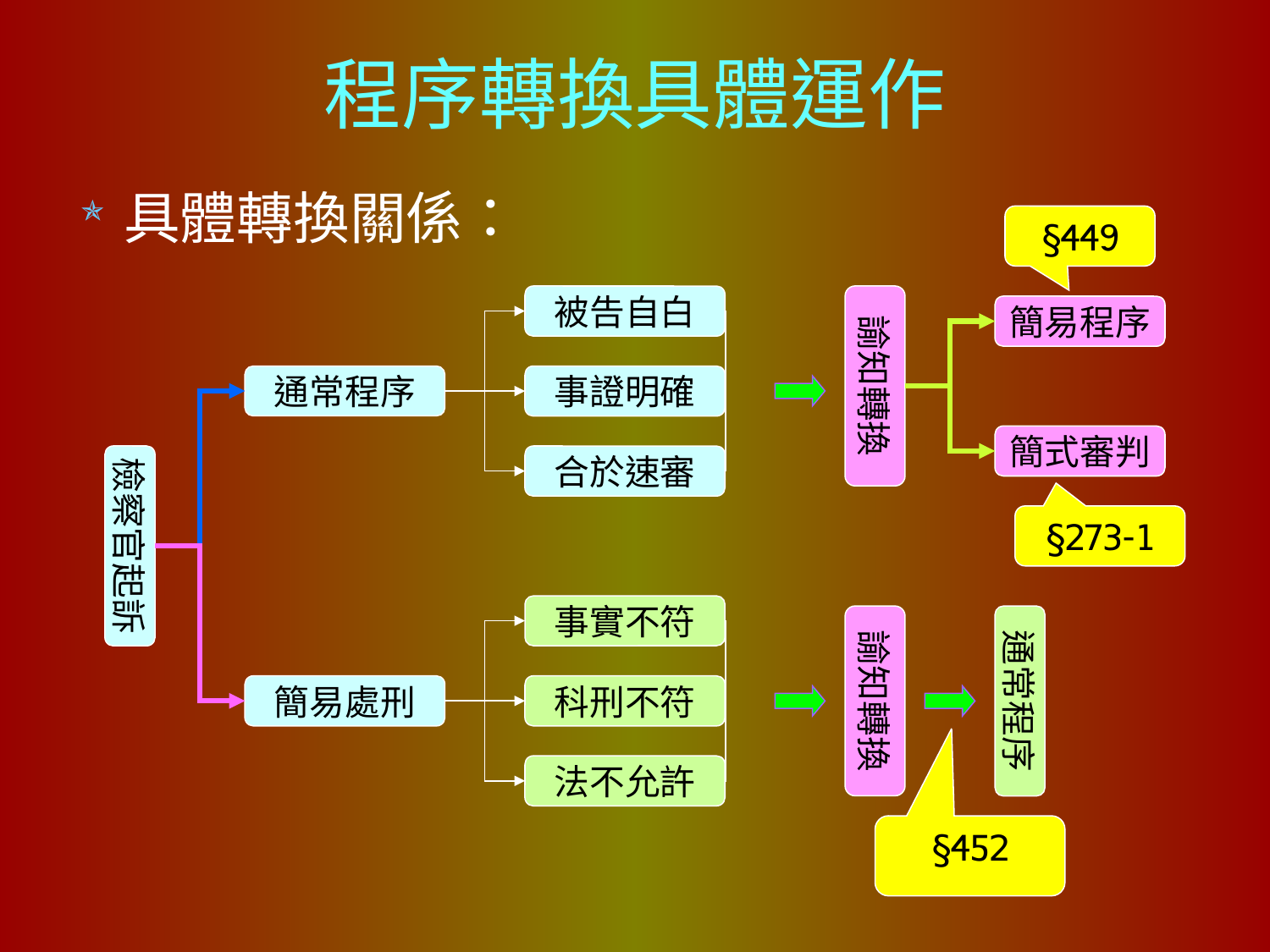

# 程序轉換具體運作
具體轉換關係：
§449
被告自白
諭知轉換
簡易程序
通常程序
事證明確

簡式審判
檢察官起訴
合於速審
§273-1
事實不符
諭知轉換
通常程序
簡易處刑
科刑不符

法不允許
§452